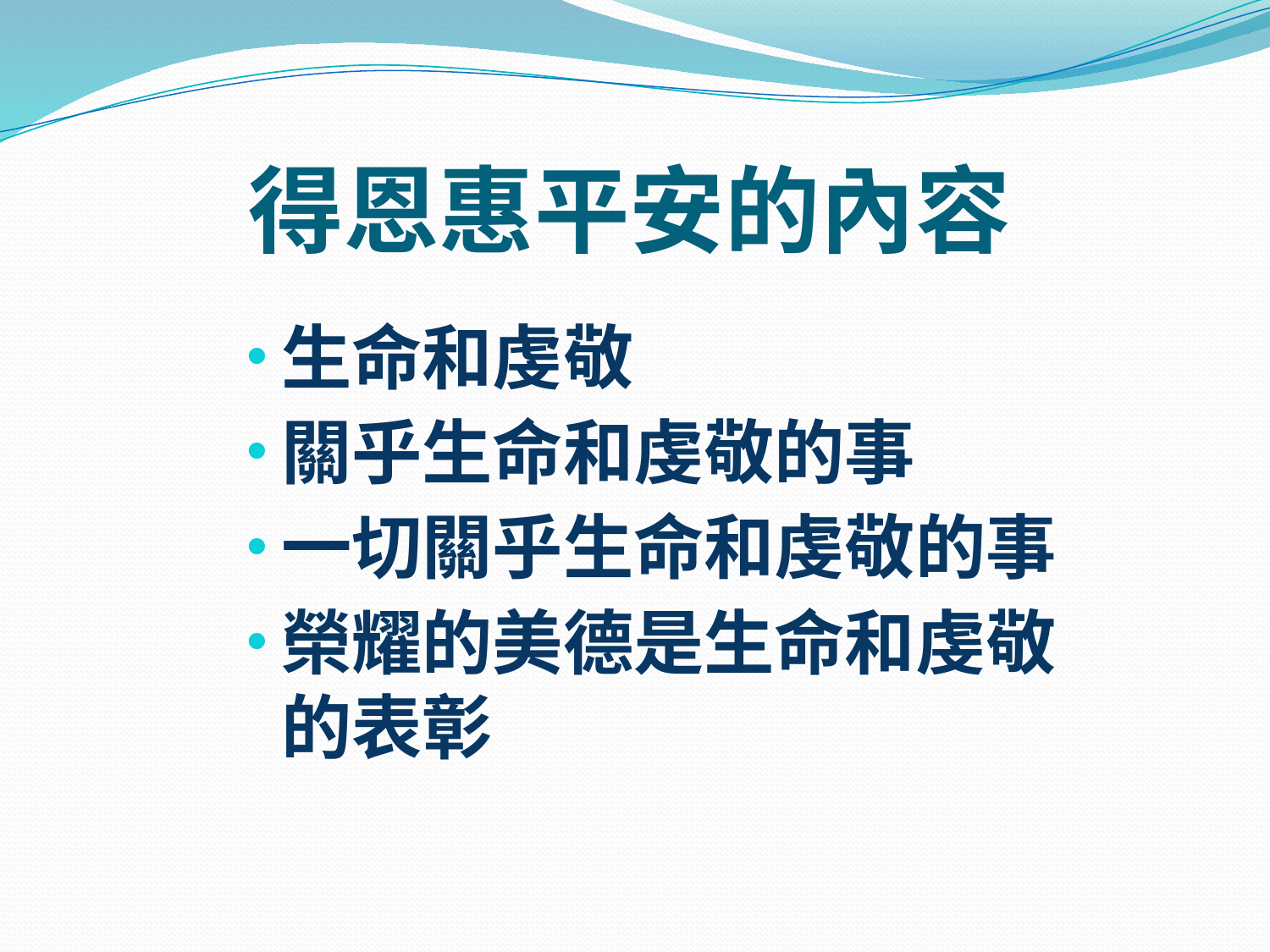

# 得恩惠平安的內容
生命和虔敬
關乎生命和虔敬的事
一切關乎生命和虔敬的事
榮耀的美德是生命和虔敬的表彰